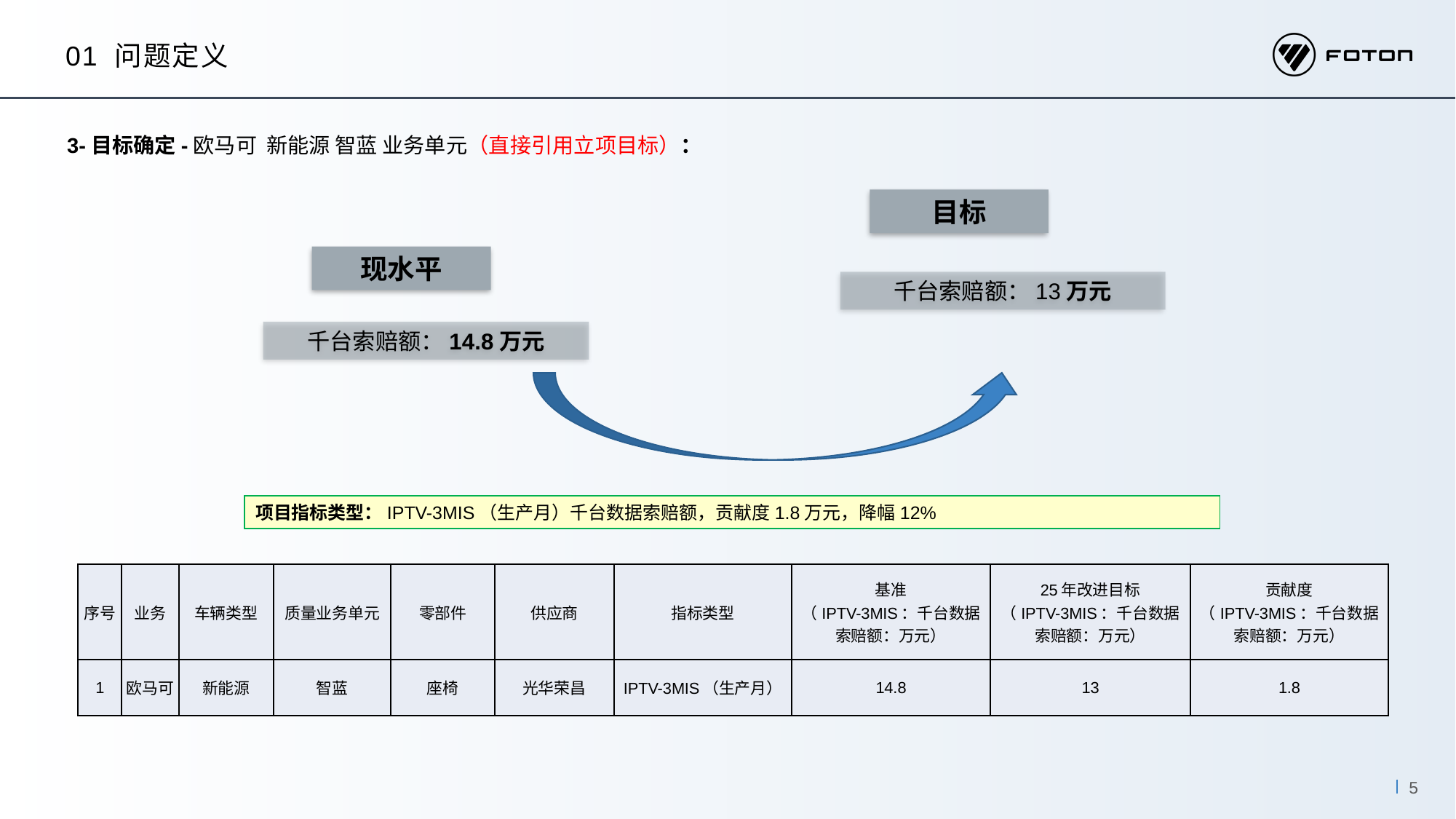

01 问题定义
3-目标确定-欧马可  新能源 智蓝 业务单元（直接引用立项目标）：

目标
现水平
千台索赔额：13万元
千台索赔额：14.8万元

项目指标类型：IPTV-3MIS（生产月）千台数据索赔额，贡献度1.8万元，降幅12%
| 序号 | 业务 | 车辆类型 | 质量业务单元 | 零部件 | 供应商 | 指标类型 | 基准 （IPTV-3MIS：千台数据 索赔额：万元） | 25年改进目标 （IPTV-3MIS：千台数据 索赔额：万元） | 贡献度 （IPTV-3MIS：千台数据 索赔额：万元） |
| --- | --- | --- | --- | --- | --- | --- | --- | --- | --- |
| 1 | 欧马可 | 新能源 | 智蓝 | 座椅 | 光华荣昌 | IPTV-3MIS（生产月） | 14.8 | 13 | 1.8 |